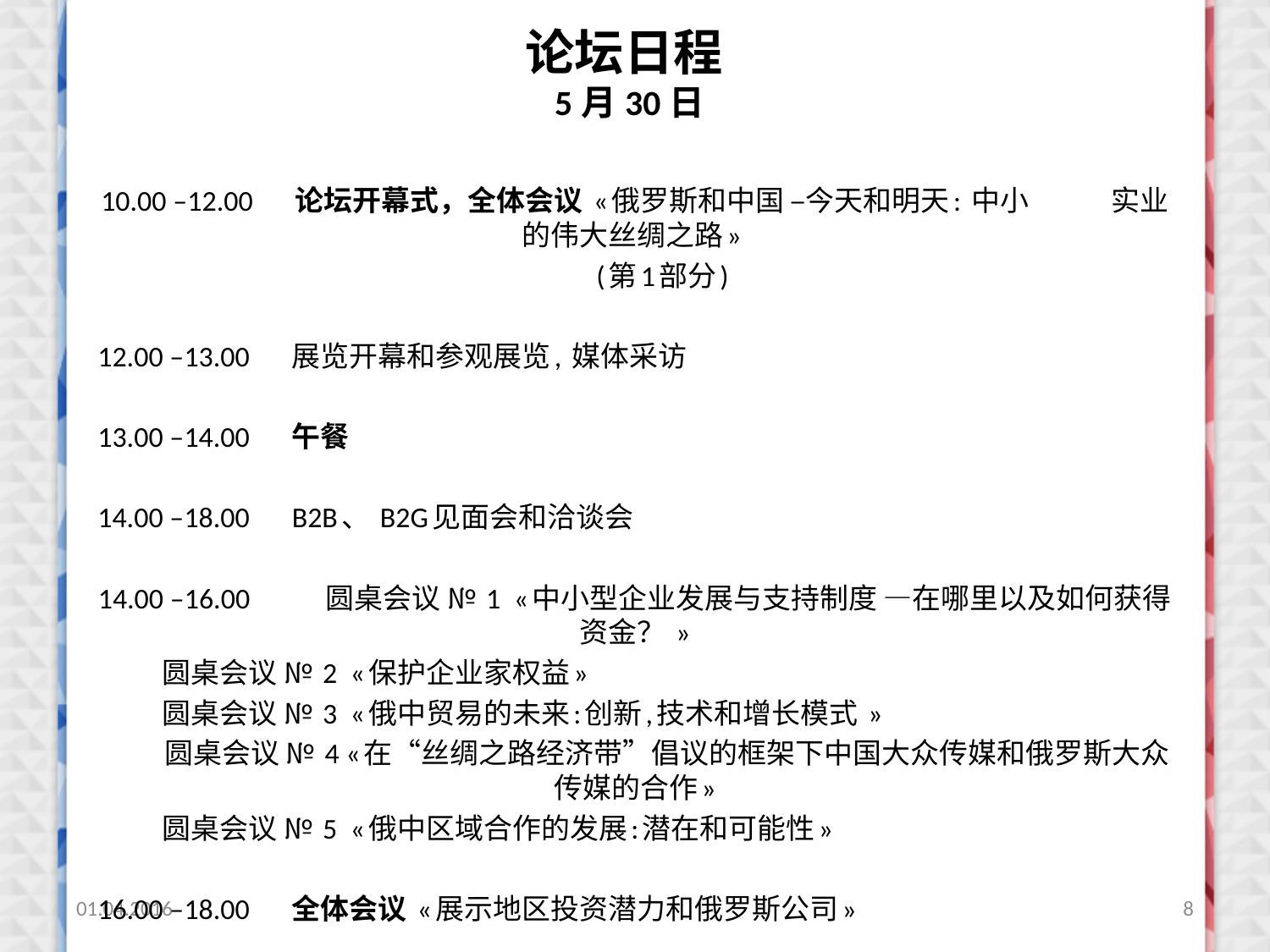

# 论坛日程 5月30日

10.00 –12.00	论坛开幕式，全体会议 «俄罗斯和中国 –今天和明天: 中小             实业的伟大丝绸之路»
                                                                            (第1部分)

12.00 –13.00	展览开幕和参观展览, 媒体采访

13.00 –14.00	午餐

14.00 –18.00	В2В、 B2G见面会和洽谈会

14.00 –16.00           圆桌会议 № 1  «中小型企业发展与支持制度 —在哪里以及如何获得资金？ »
		圆桌会议 № 2  «保护企业家权益»
		圆桌会议 № 3  «俄中贸易的未来:创新,技术和增长模式 »
		圆桌会议 № 4 «在“丝绸之路经济带”倡议的框架下中国大众传媒和俄罗斯大众传媒的合作»
		圆桌会议 № 5  «俄中区域合作的发展:潜在和可能性»

16.00 –18.00	全体会议 «展示地区投资潜力和俄罗斯公司»
01.04.2016
8